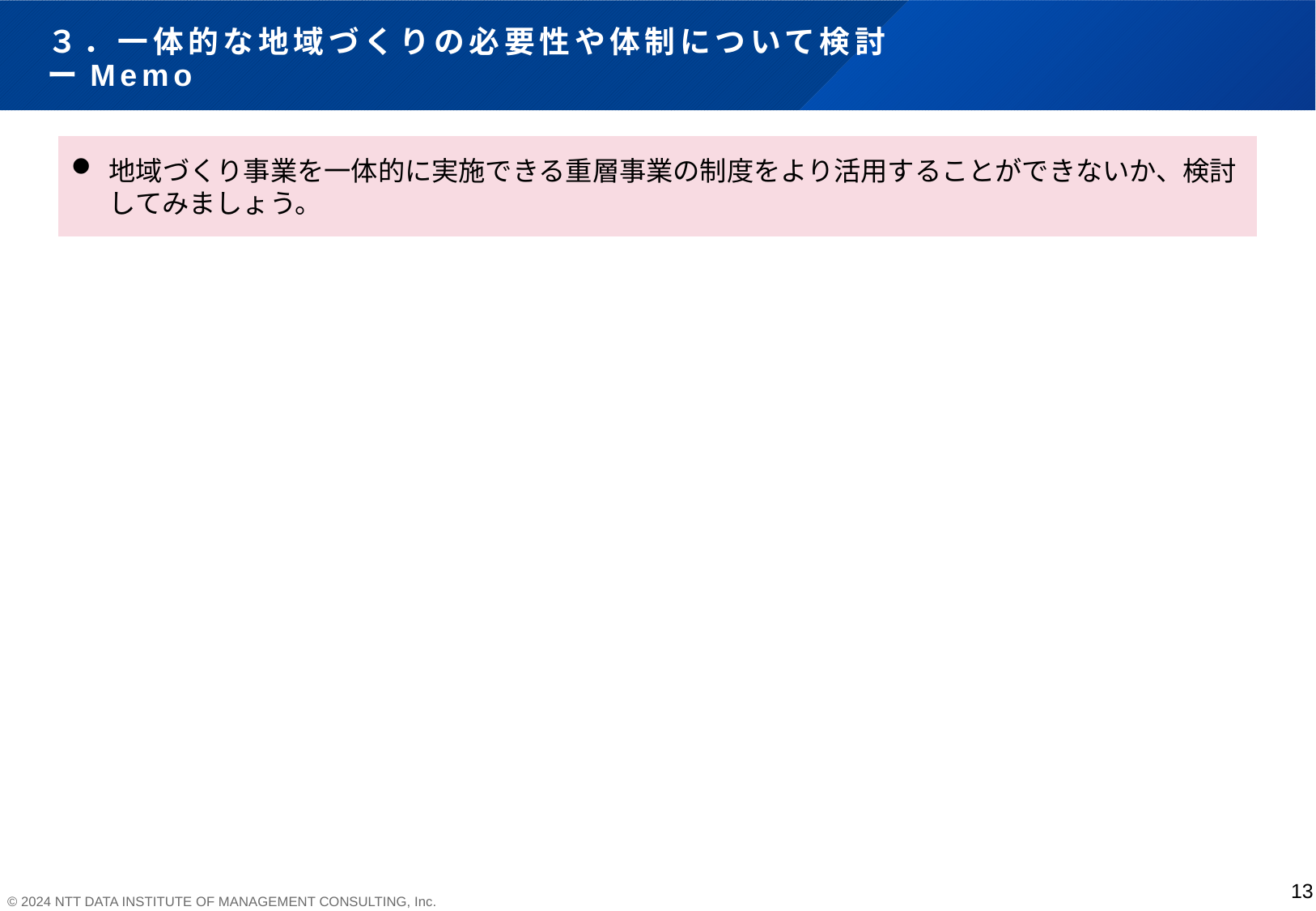

# ３．一体的な地域づくりの必要性や体制について検討 ーMemo
地域づくり事業を一体的に実施できる重層事業の制度をより活用することができないか、検討してみましょう。
13